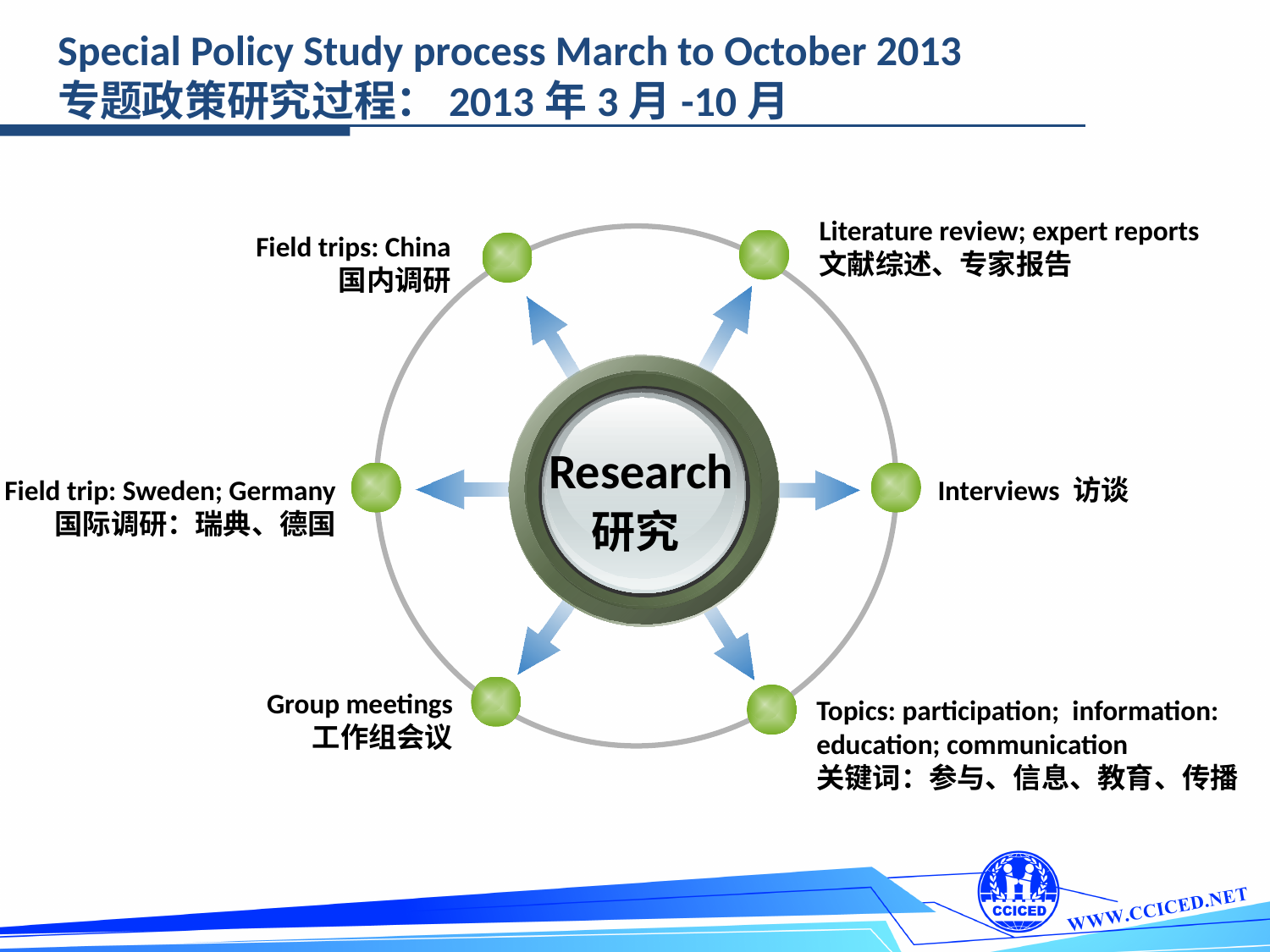

Special Policy Study process March to October 2013
专题政策研究过程：2013年3月-10月
Literature review; expert reports
文献综述、专家报告
Field trips: China
国内调研

Research
研究

Field trip: Sweden; Germany
国际调研：瑞典、德国
Interviews 访谈

 Group meetings
工作组会议

Topics: participation;  information: education; communication
关键词：参与、信息、教育、传播